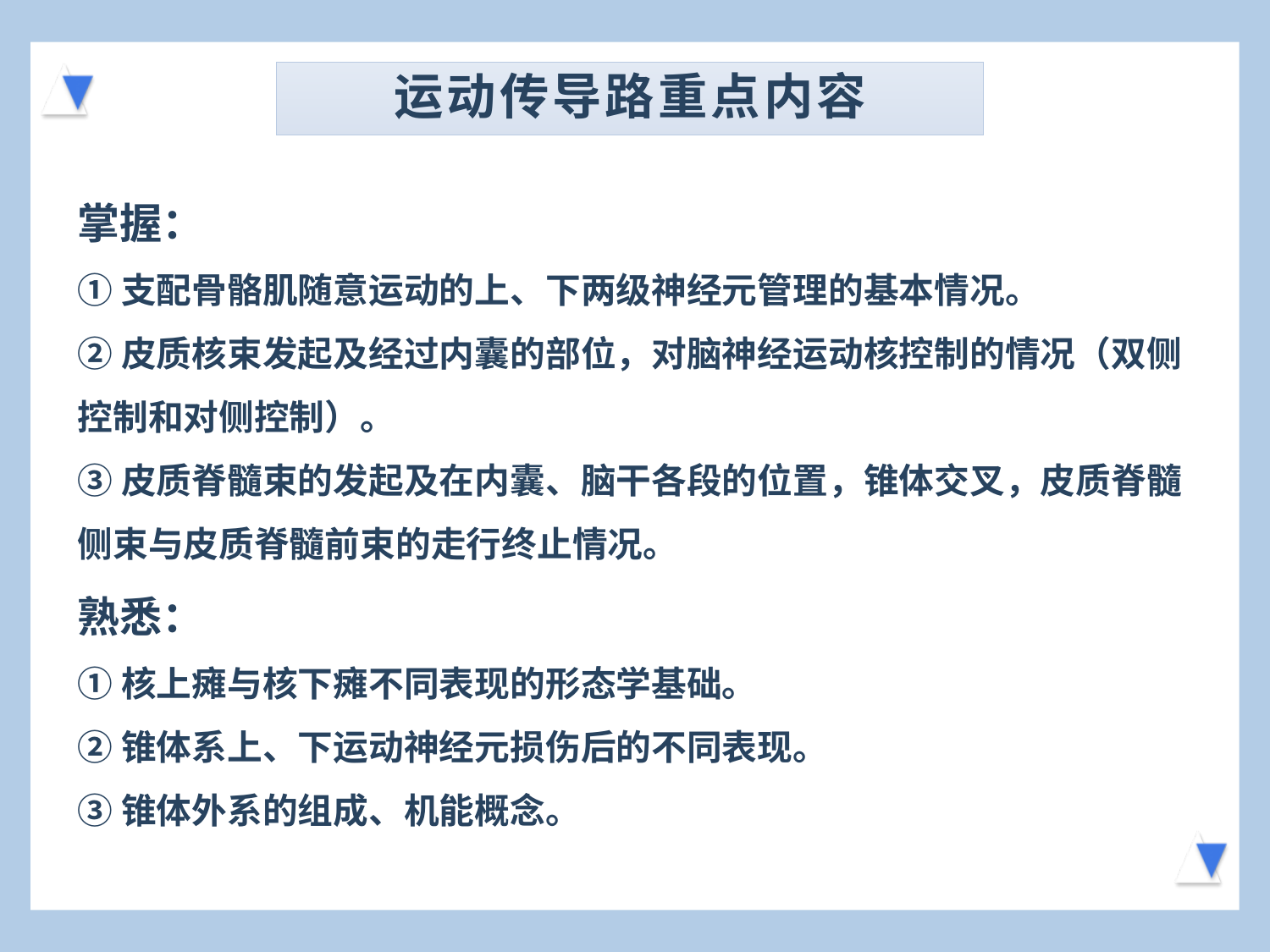

运动传导路重点内容
掌握：
①支配骨骼肌随意运动的上、下两级神经元管理的基本情况。
②皮质核束发起及经过内囊的部位，对脑神经运动核控制的情况（双侧控制和对侧控制）。
③皮质脊髓束的发起及在内囊、脑干各段的位置，锥体交叉，皮质脊髓侧束与皮质脊髓前束的走行终止情况。
熟悉：
①核上瘫与核下瘫不同表现的形态学基础。
②锥体系上、下运动神经元损伤后的不同表现。
③锥体外系的组成、机能概念。